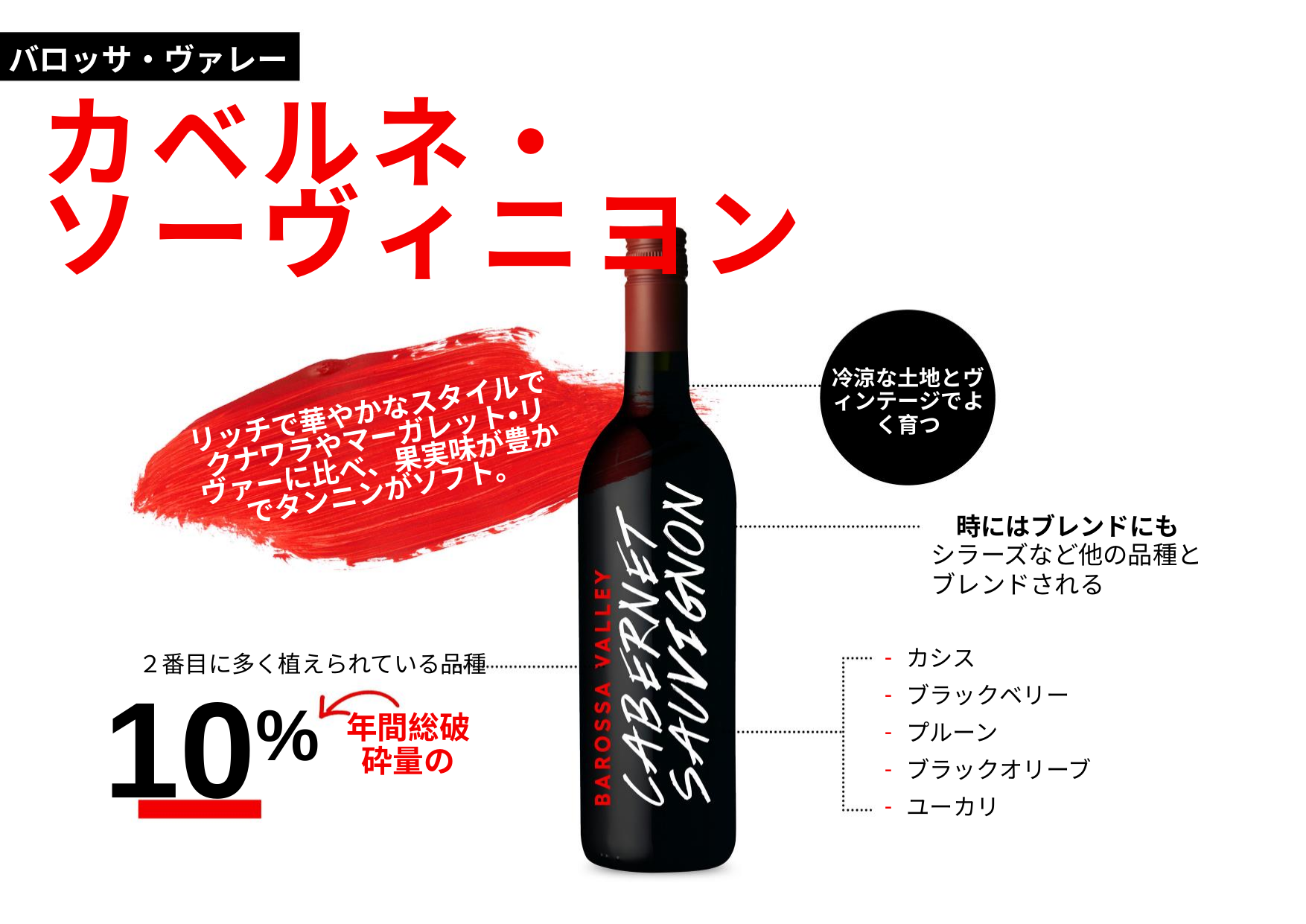

バロッサ・ヴァレー
カベルネ・
ソーヴィニヨン
冷涼な土地とヴィンテージでよく育つ
リッチで華やかなスタイルで
クナワラやマーガレット・リヴァーに比べ、果実味が豊かでタンニンがソフト。
時にはブレンドにも
シラーズなど他の品種とブレンドされる
カシス
ブラックベリー
プルーン
ブラックオリーブ
ユーカリ
２番目に多く植えられている品種
10%
年間総破砕量の